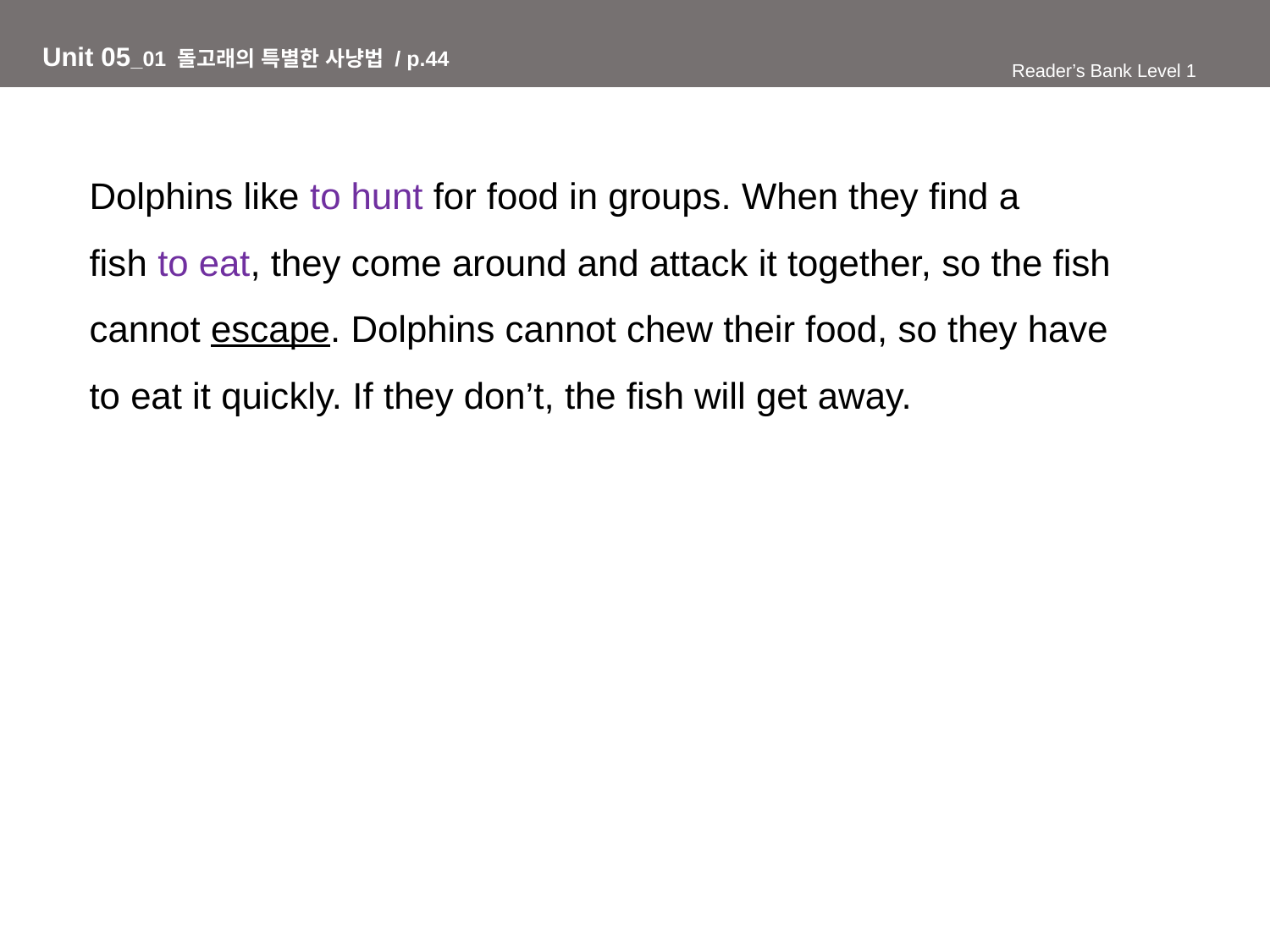

# Unit 05_01 돌고래의 특별한 사냥법 / p.44
Reader’s Bank Level 1

Dolphins like to hunt for food in groups. When they find a
fish to eat, they come around and attack it together, so the fish
cannot escape. Dolphins cannot chew their food, so they have
to eat it quickly. If they don’t, the fish will get away.